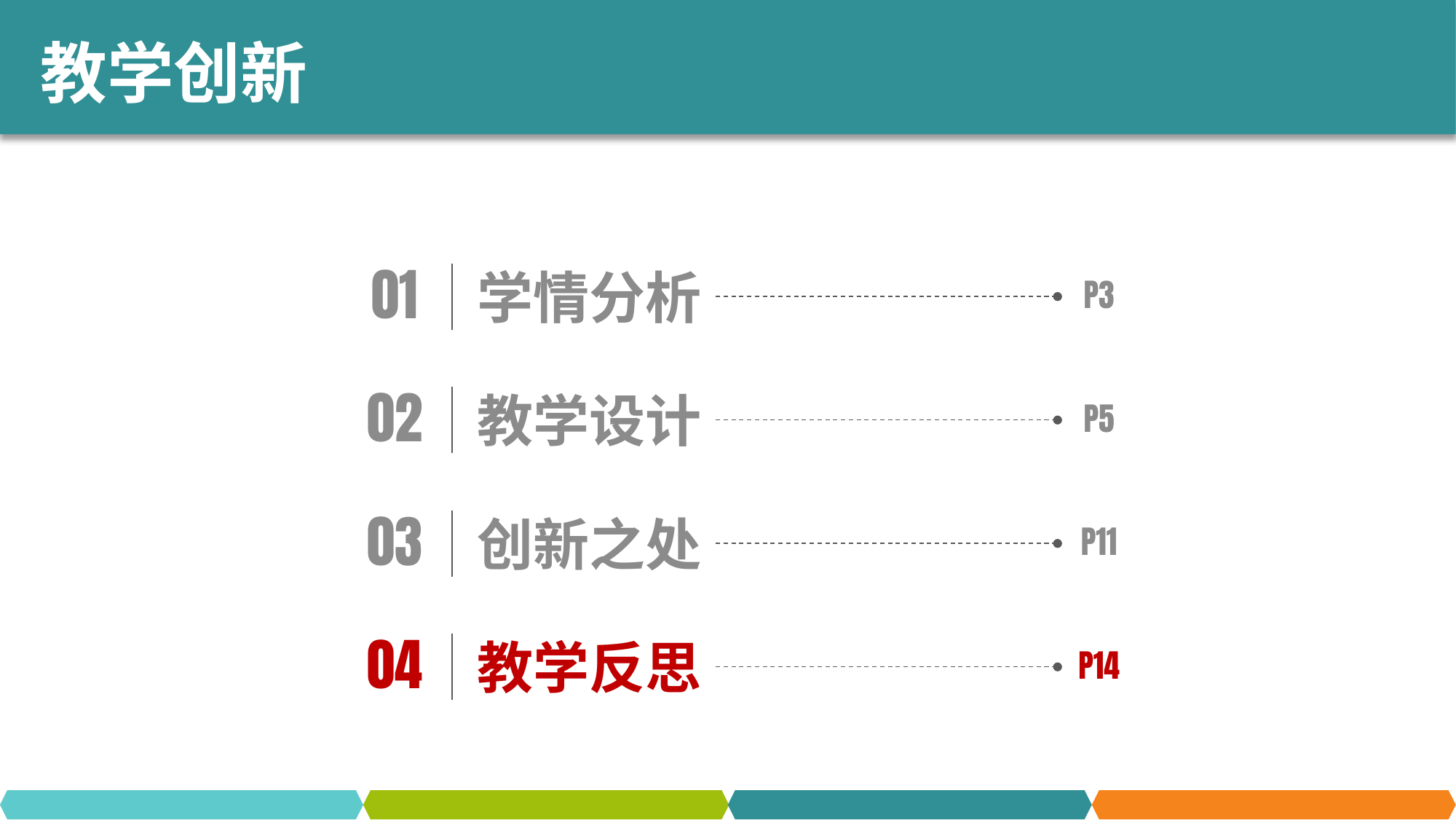

教学创新
01
学情分析
P3
02
教学设计
P5
03
创新之处
P11
04
教学反思
P14